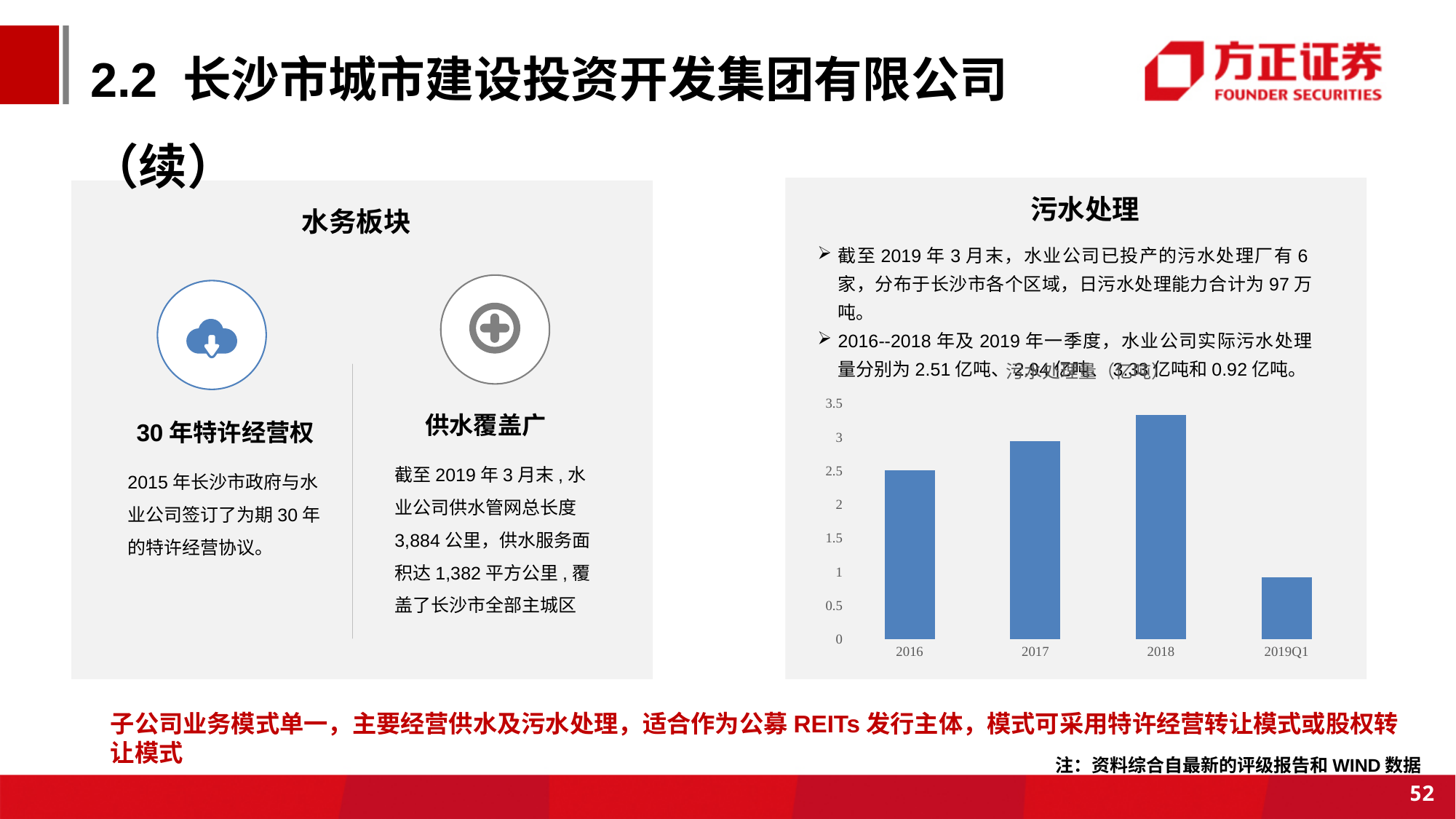

2.2 长沙市城市建设投资开发集团有限公司（续）

污水处理
截至2019年3月末，水业公司已投产的污水处理厂有6家，分布于长沙市各个区域，日污水处理能力合计为97万吨。
2016--2018年及2019年一季度，水业公司实际污水处理量分别为2.51亿吨、2.94亿吨、3.33亿吨和0.92亿吨。

水务板块

### Chart:

| Category | 污水处理量（亿吨） |
|---|---|
| 2016 | 2.51 |
| 2017 | 2.94 |
| 2018 | 3.33 |
| 2019Q1 | 0.92 |
供水覆盖广
30年特许经营权
截至2019年3月末,水业公司供水管网总长度3,884公里，供水服务面积达1,382平方公里,覆盖了长沙市全部主城区

2015年长沙市政府与水业公司签订了为期30年的特许经营协议。

子公司业务模式单一，主要经营供水及污水处理，适合作为公募REITs发行主体，模式可采用特许经营转让模式或股权转让模式
注：资料综合自最新的评级报告和WIND数据
52